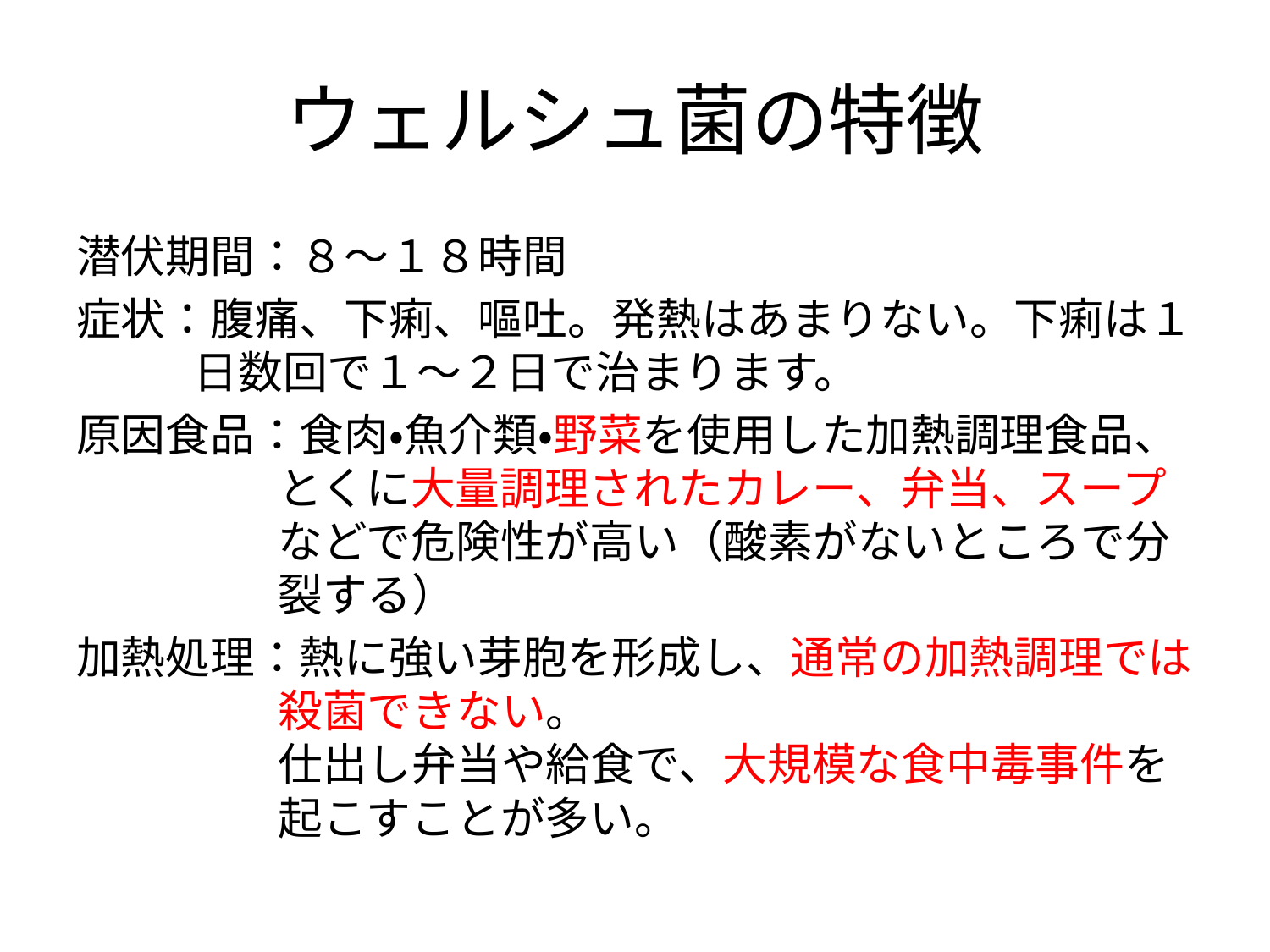

# ウェルシュ菌の特徴
潜伏期間：８～１８時間
症状：腹痛、下痢、嘔吐。発熱はあまりない。下痢は１日数回で１～２日で治まります。
原因食品：食肉・魚介類・野菜を使用した加熱調理食品、とくに大量調理されたカレー、弁当、スープなどで危険性が高い（酸素がないところで分裂する）
加熱処理：熱に強い芽胞を形成し、通常の加熱調理では殺菌できない。
仕出し弁当や給食で、大規模な食中毒事件を起こすことが多い。